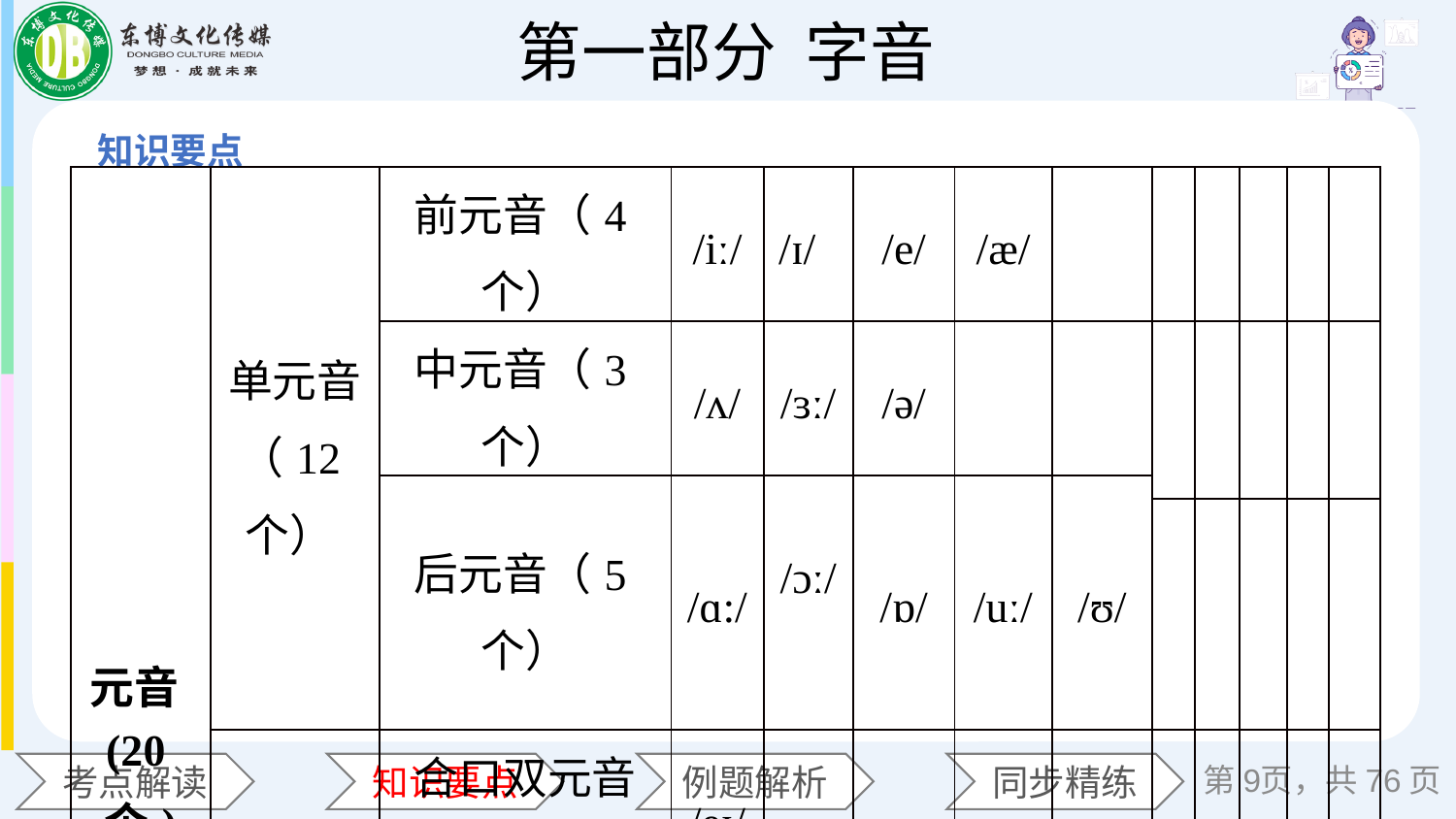

| 元音(20个) | 单元音（12个） | 前元音（4个） | /iː/ | /ɪ/ | /e/ | /æ/ |  |  |  |  |  |  |
| --- | --- | --- | --- | --- | --- | --- | --- | --- | --- | --- | --- | --- |
|  |  | 中元音（3个） | /ʌ/ | /ɜː/ | /ə/ |  |  |  |  |  |  |  |
|  |  | 后元音（5个） | /ɑ:/ | /ɔː/ | /ɒ/ | /uː/ | /ʊ/ |  |  |  |  |  |
|  |  |  |  |  |  |  |  |  |  |  |  |  |
|  | 双元音（12个） | 合口双元音（5个） | /eɪ/ | /aɪ/ | /ɔɪ/ | /əʊ/ | /aʊ/ |  |  |  |  |  |
|  |  | 集中双元音（3个） |  |  |  |  |  |  |  |  |  |  |
|  |  |  | /ɪə/ |  |  |  |  |  |  |  |  |  |
|  |  |  |  | /ɛə/ |  |  |  |  |  |  |  |  |
|  |  |  |  |  | /ʊə/ |  |  |  |  |  |  |  |
|  |  |  |  |  |  |  |  |  |  |  |  |  |
|  |  |  |  |  |  |  |  |  |  |  |  |  |
|  |  |  |  |  |  |  |  |  |  |  |  |  |
|  |  |  |  |  |  |  |  |  |  |  |  |  |
|  |  |  |  |  |  |  |  |  |  |  |  |  |
|  |  |  |  |  |  |  |  |  |  |  |  |  |
|  |  |  |  |  |  |  |  |  |  |  |  |  |

第9页，共76页